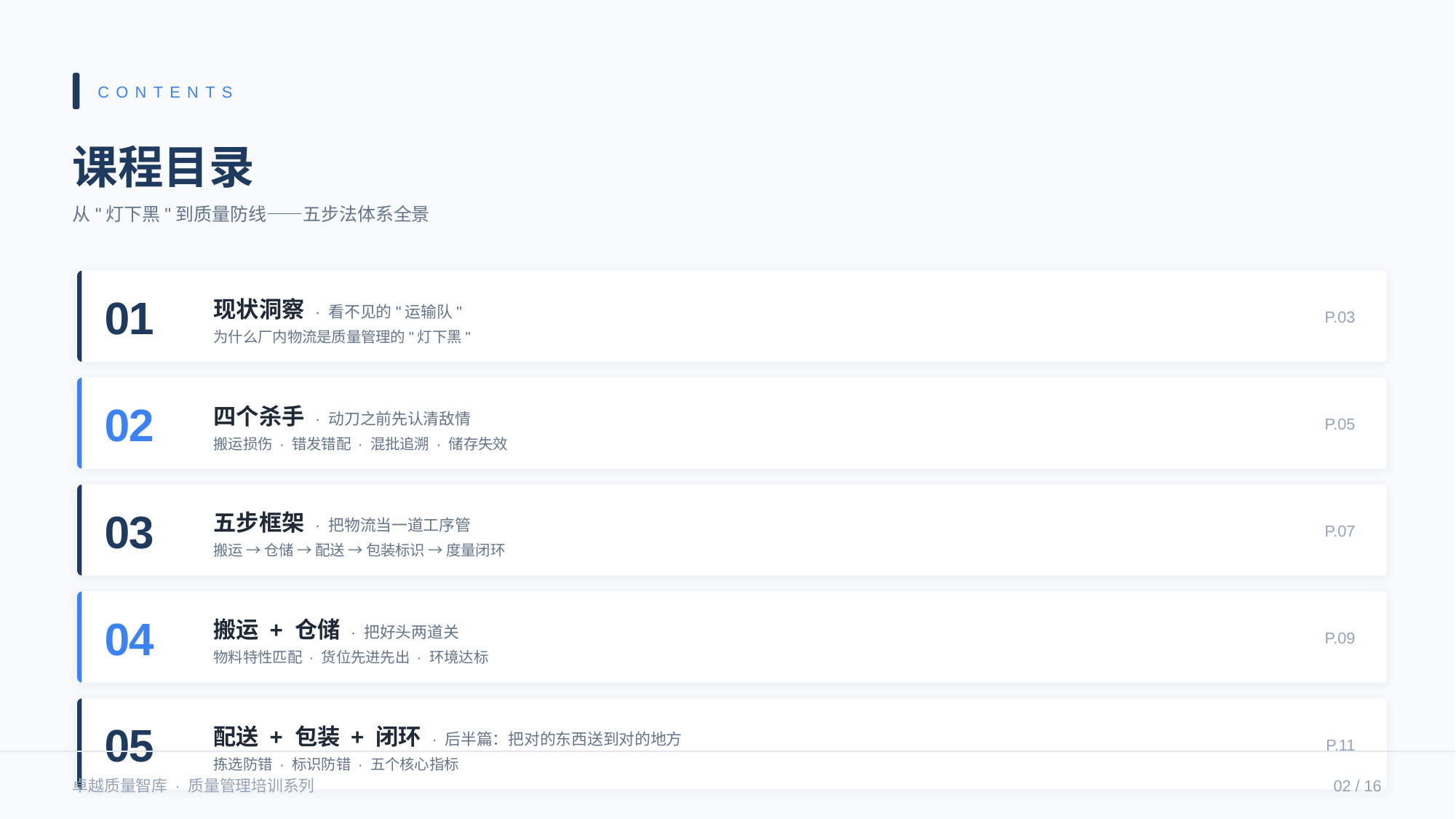

CONTENTS
课程目录
从"灯下黑"到质量防线——五步法体系全景

现状洞察 · 看不见的"运输队"
01
P.03
为什么厂内物流是质量管理的"灯下黑"

四个杀手 · 动刀之前先认清敌情
02
P.05
搬运损伤 · 错发错配 · 混批追溯 · 储存失效

五步框架 · 把物流当一道工序管
03
P.07
搬运 → 仓储 → 配送 → 包装标识 → 度量闭环

搬运 + 仓储 · 把好头两道关
04
P.09
物料特性匹配 · 货位先进先出 · 环境达标

配送 + 包装 + 闭环 · 后半篇：把对的东西送到对的地方
05
P.11

拣选防错 · 标识防错 · 五个核心指标
卓越质量智库 · 质量管理培训系列
02 / 16